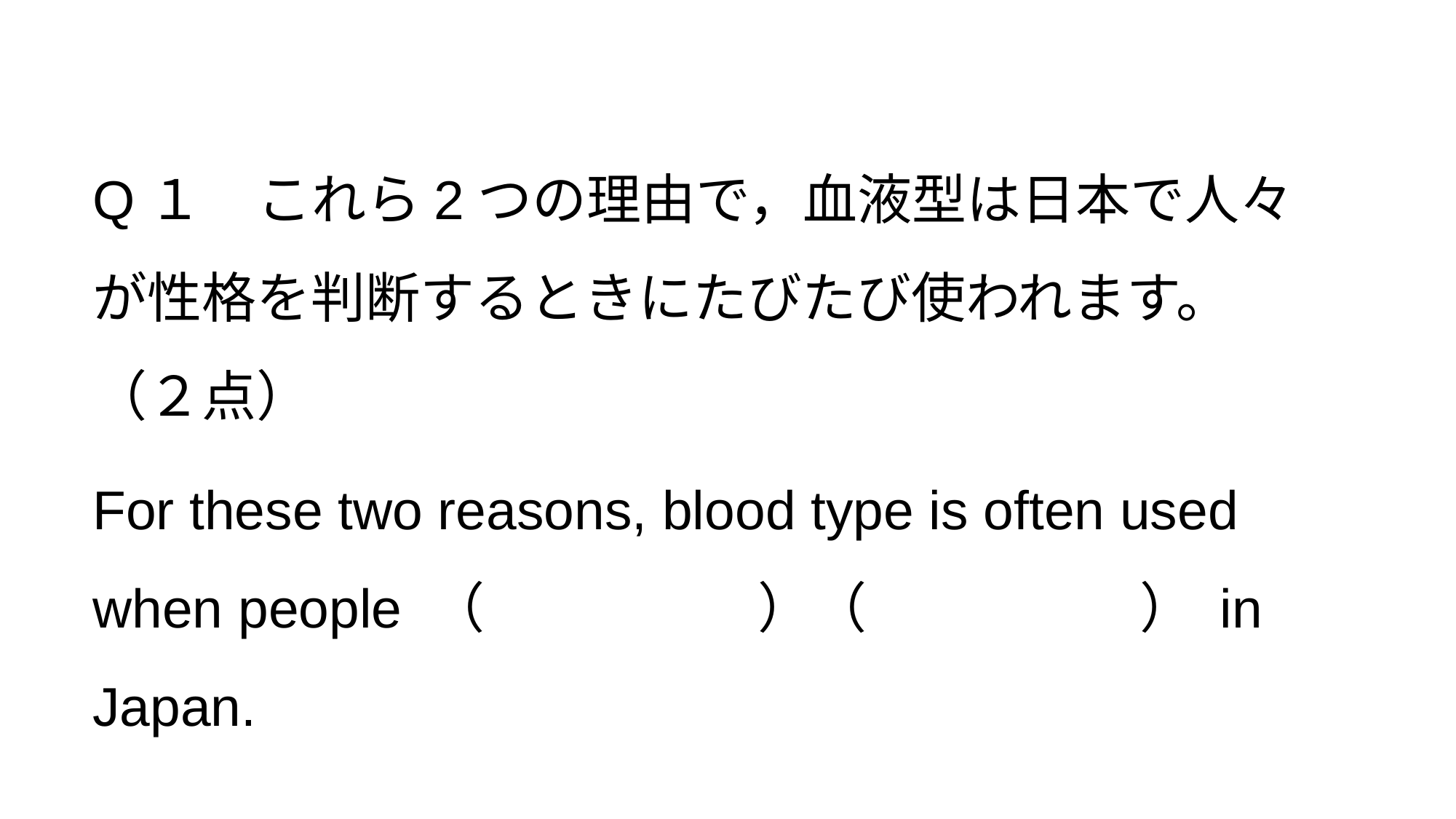

Q１　これら2つの理由で，血液型は日本で人々が性格を判断するときにたびたび使われます。（２点）
For these two reasons, blood type is often used when people （　　　　　）（　　　　　） in Japan.